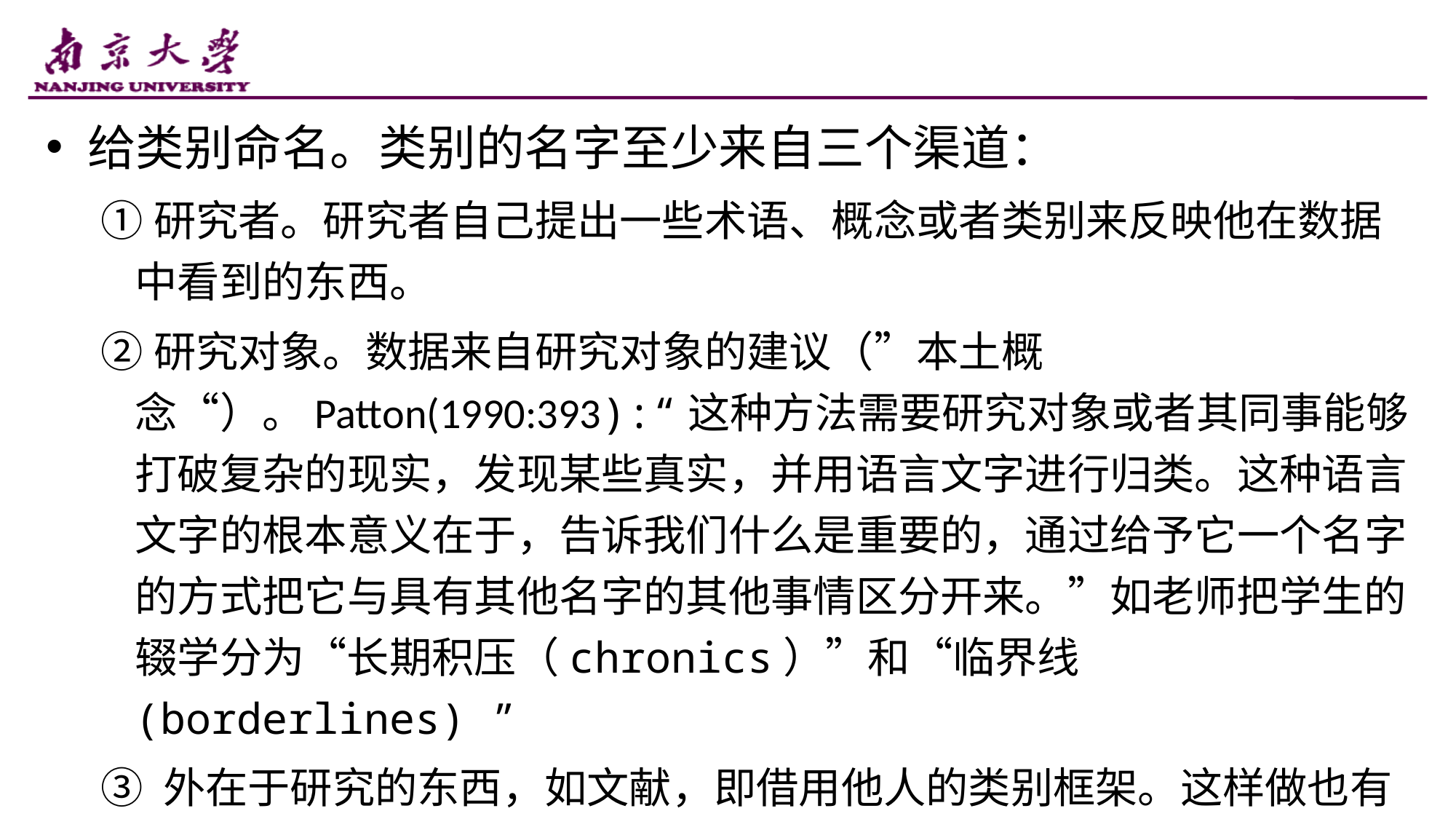

给类别命名。类别的名字至少来自三个渠道：
①研究者。研究者自己提出一些术语、概念或者类别来反映他在数据中看到的东西。
②研究对象。数据来自研究对象的建议（”本土概念“）。Patton(1990:393):“这种方法需要研究对象或者其同事能够打破复杂的现实，发现某些真实，并用语言文字进行归类。这种语言文字的根本意义在于，告诉我们什么是重要的，通过给予它一个名字的方式把它与具有其他名字的其他事情区分开来。”如老师把学生的辍学分为“长期积压（chronics）”和“临界线 (borderlines) ”
③ 外在于研究的东西，如文献，即借用他人的类别框架。这样做也有风险，“可能会阻碍新的类别产生”。